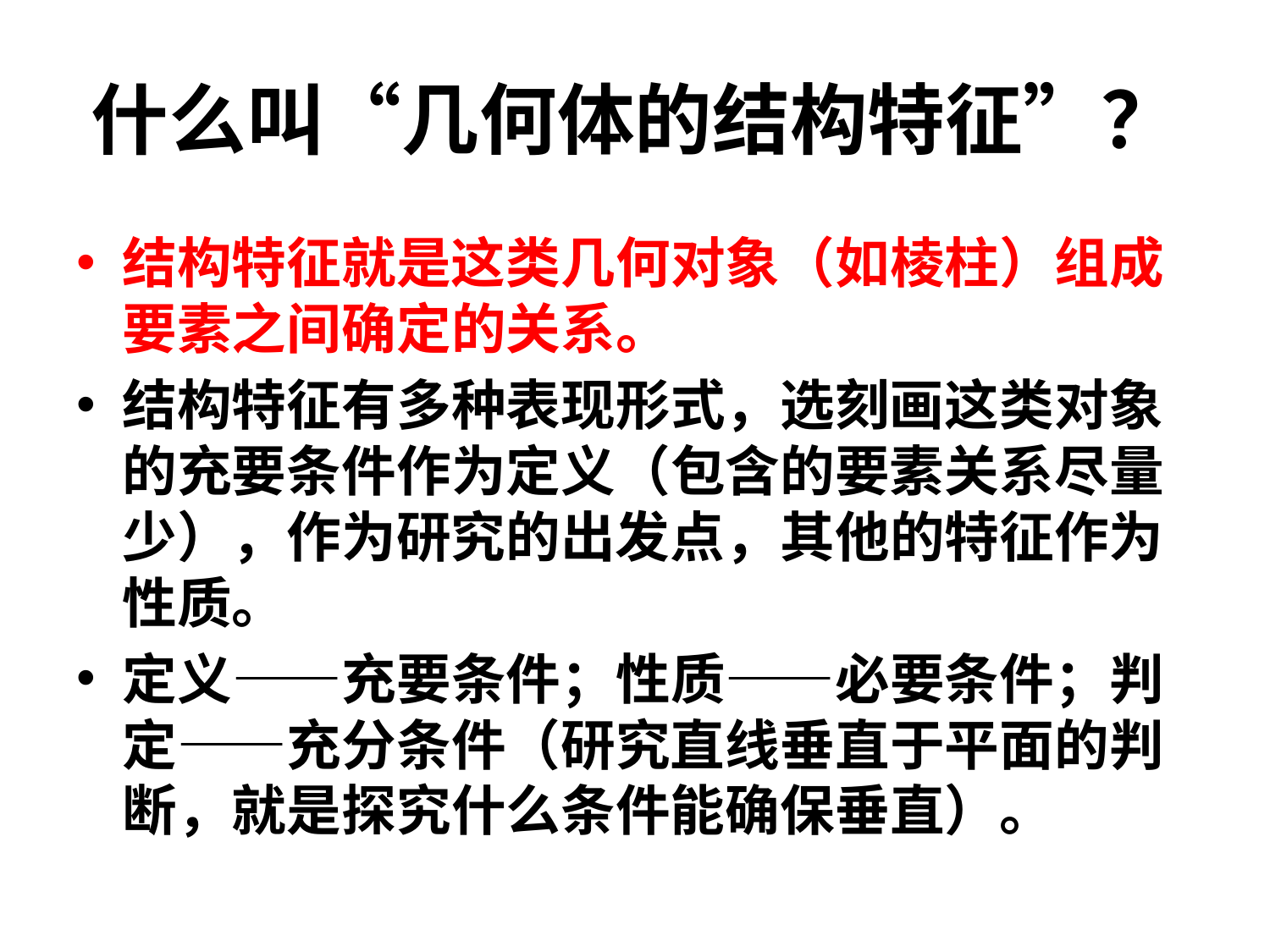

# 什么叫“几何体的结构特征”？
结构特征就是这类几何对象（如棱柱）组成要素之间确定的关系。
结构特征有多种表现形式，选刻画这类对象的充要条件作为定义（包含的要素关系尽量少），作为研究的出发点，其他的特征作为性质。
定义——充要条件；性质——必要条件；判定——充分条件（研究直线垂直于平面的判断，就是探究什么条件能确保垂直）。